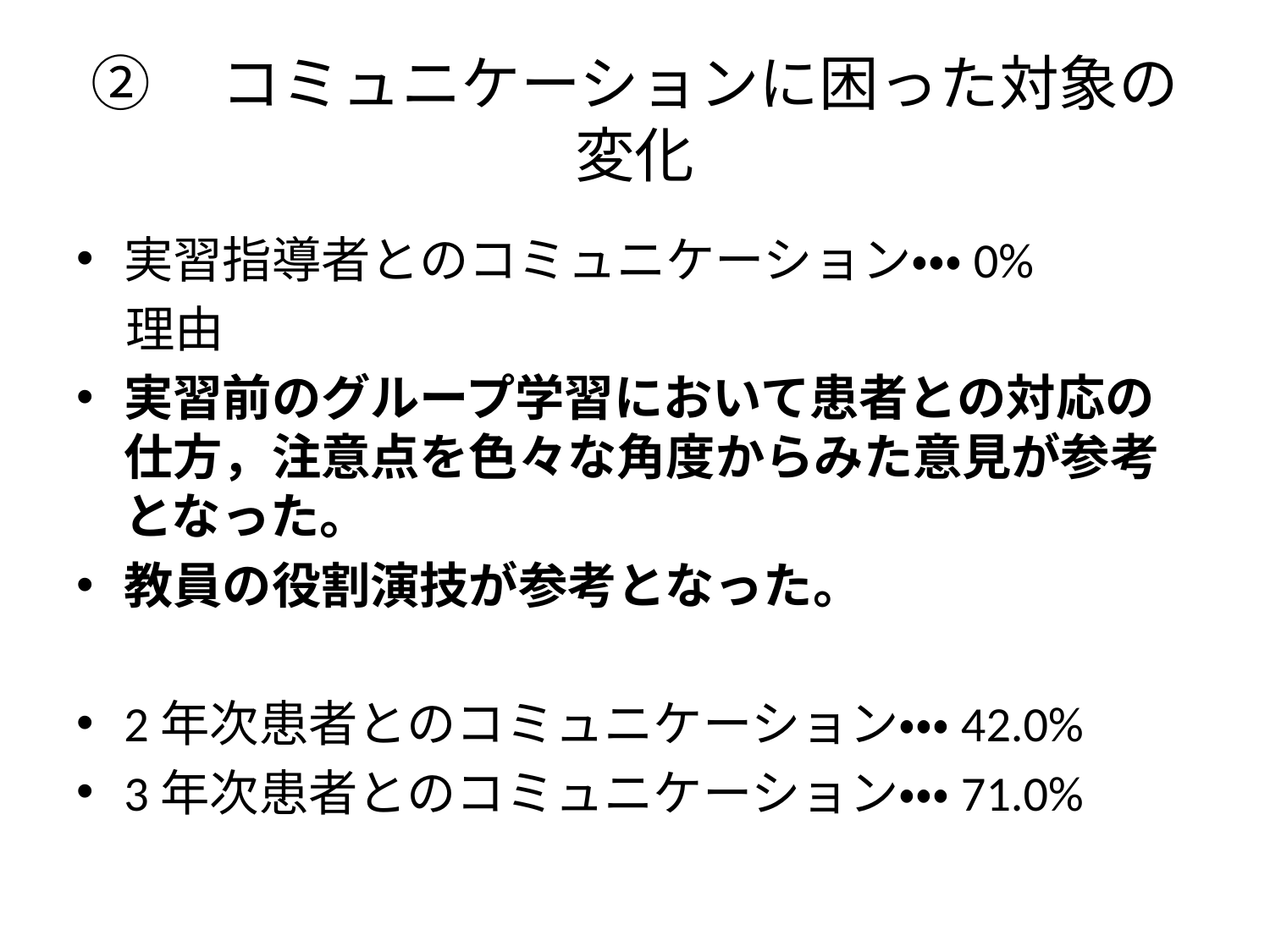

# ②　コミュニケーションに困った対象の 変化
実習指導者とのコミュニケーション・・・0%
　理由
実習前のグループ学習において患者との対応の仕方，注意点を色々な角度からみた意見が参考となった。
教員の役割演技が参考となった。

2年次患者とのコミュニケーション・・・42.0%
3年次患者とのコミュニケーション・・・71.0%